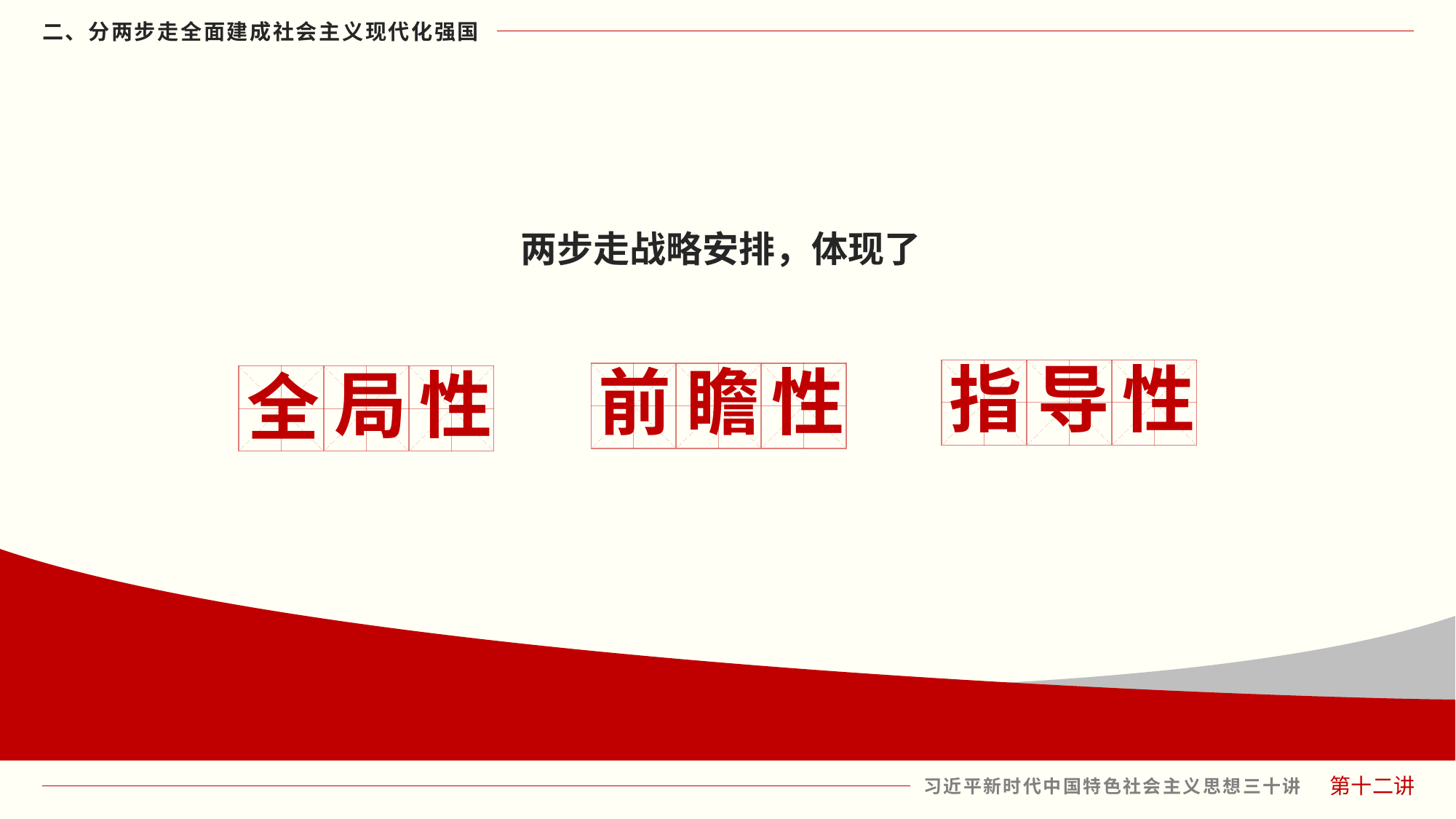

两步走战略安排，体现了
指
导
性

前
瞻
性

局
性
全